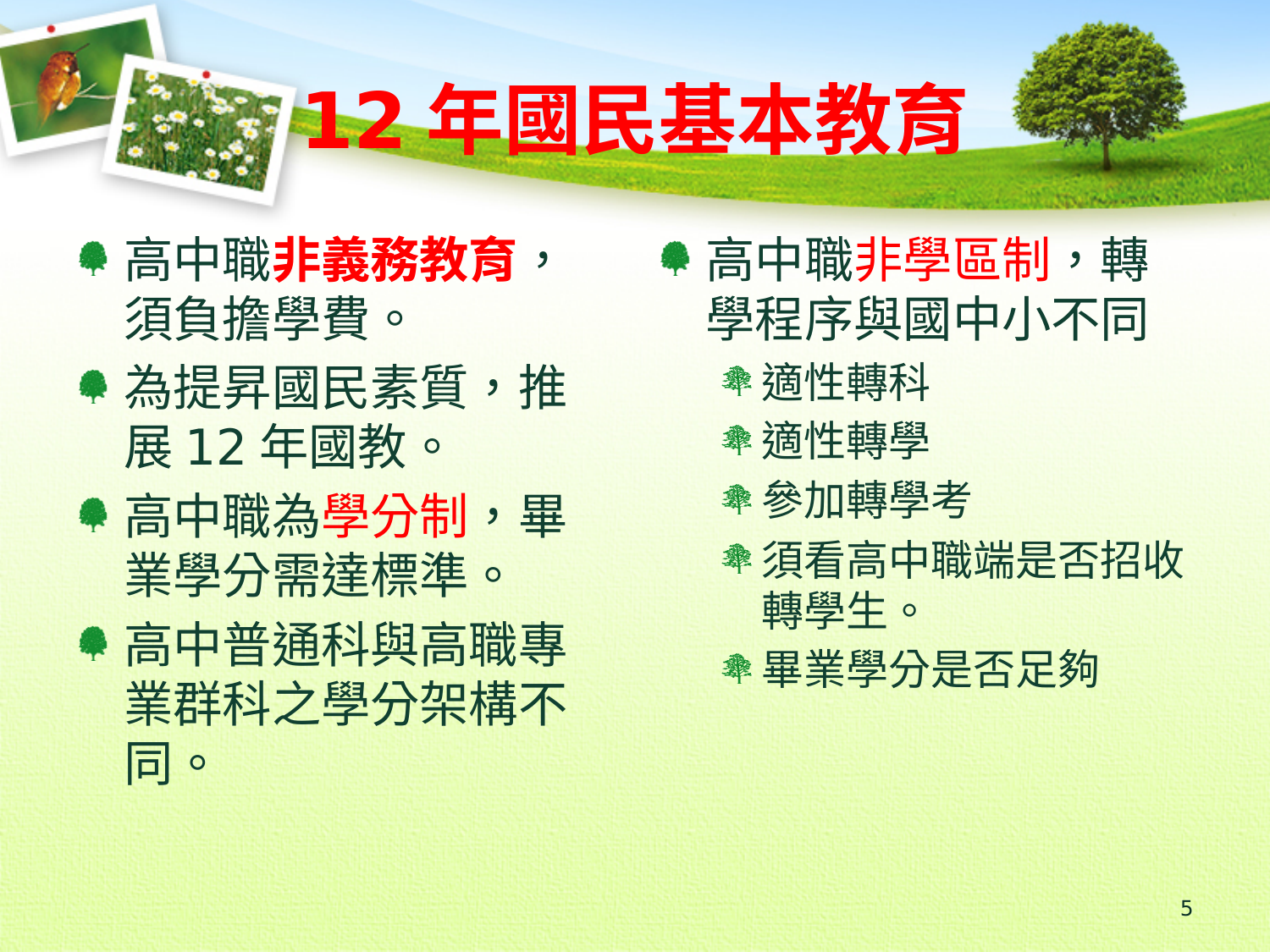

# 12年國民基本教育
高中職非義務教育，須負擔學費。
為提昇國民素質，推展12年國教。
高中職為學分制，畢業學分需達標準。
高中普通科與高職專業群科之學分架構不同。

高中職非學區制，轉學程序與國中小不同
適性轉科
適性轉學
參加轉學考
須看高中職端是否招收轉學生。
畢業學分是否足夠

5